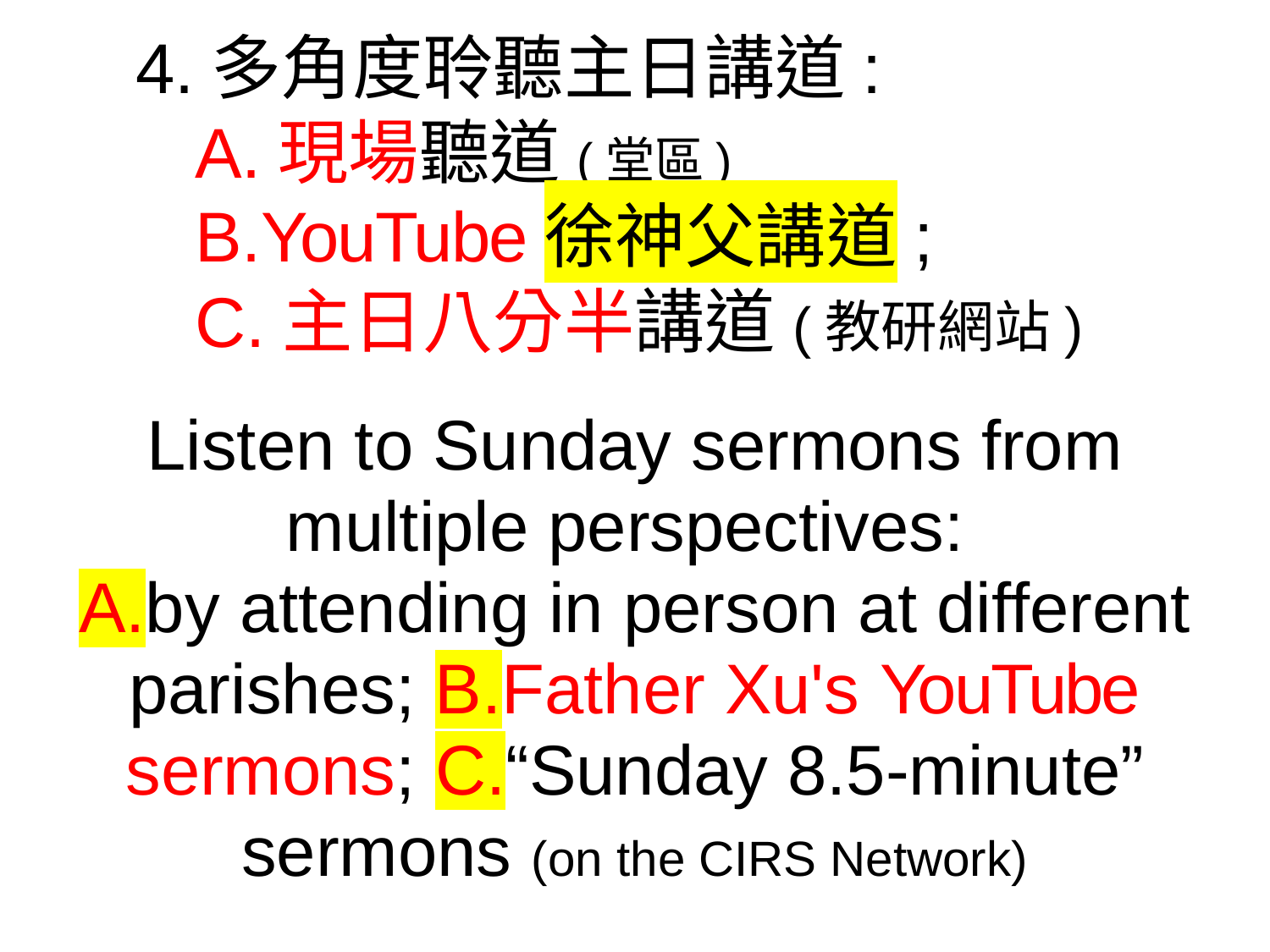

4.多角度聆聽主日講道:
         A.現場聽道(堂區)
         B.YouTube徐神父講道;
         C.主日八分半講道(教研網站)
Listen to Sunday sermons from multiple perspectives:
A.by attending in person at different parishes; B.Father Xu's YouTube sermons; C.“Sunday 8.5-minute” sermons (on the CIRS Network)